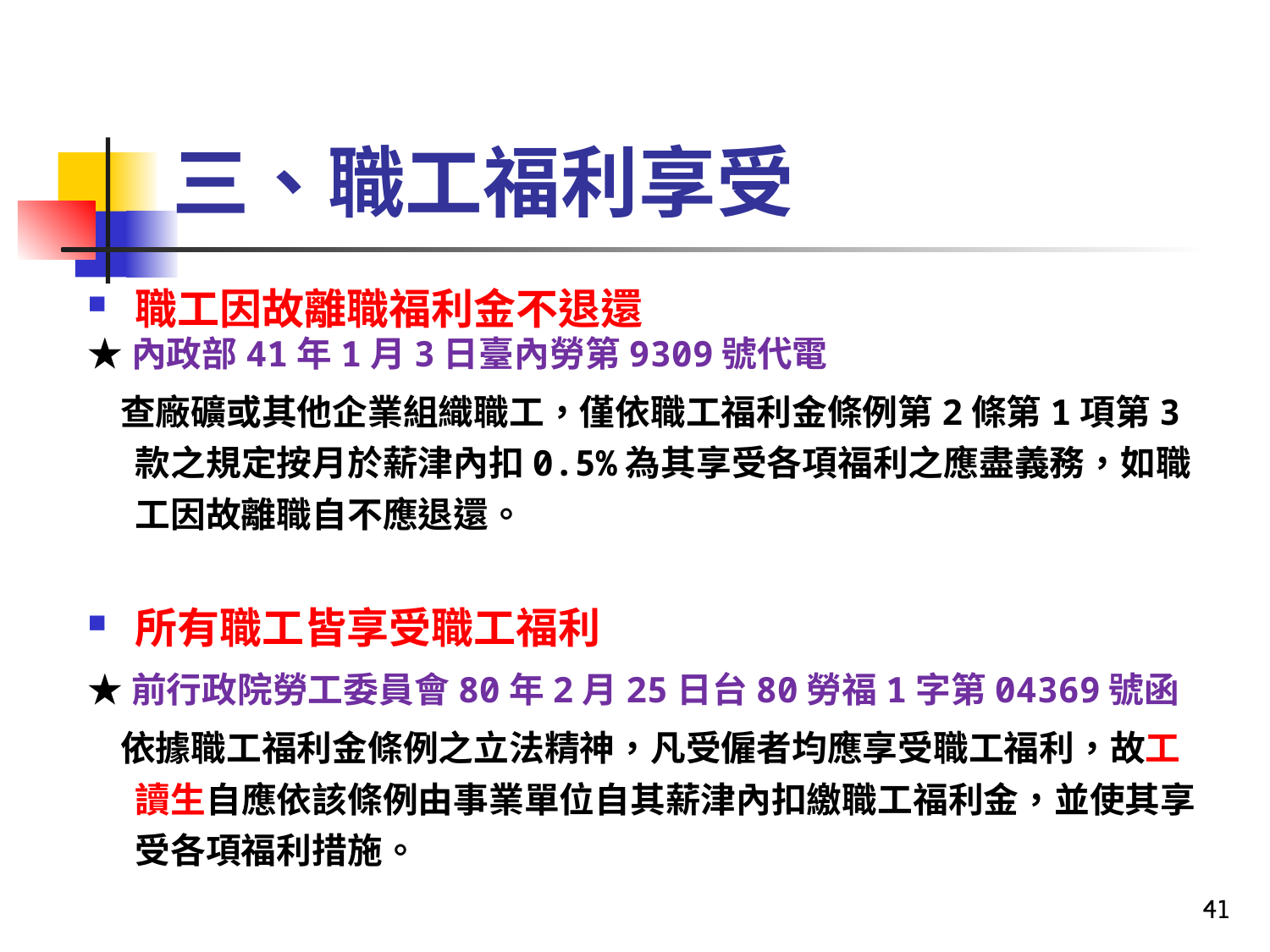

# 三、職工福利享受
職工因故離職福利金不退還
★內政部41年1月3日臺內勞第9309號代電
   查廠礦或其他企業組織職工，僅依職工福利金條例第2條第1項第3款之規定按月於薪津內扣0.5%為其享受各項福利之應盡義務，如職工因故離職自不應退還。

所有職工皆享受職工福利
★前行政院勞工委員會80年2月25日台80勞福1字第04369號函
   依據職工福利金條例之立法精神，凡受僱者均應享受職工福利，故工讀生自應依該條例由事業單位自其薪津內扣繳職工福利金，並使其享受各項福利措施。
41